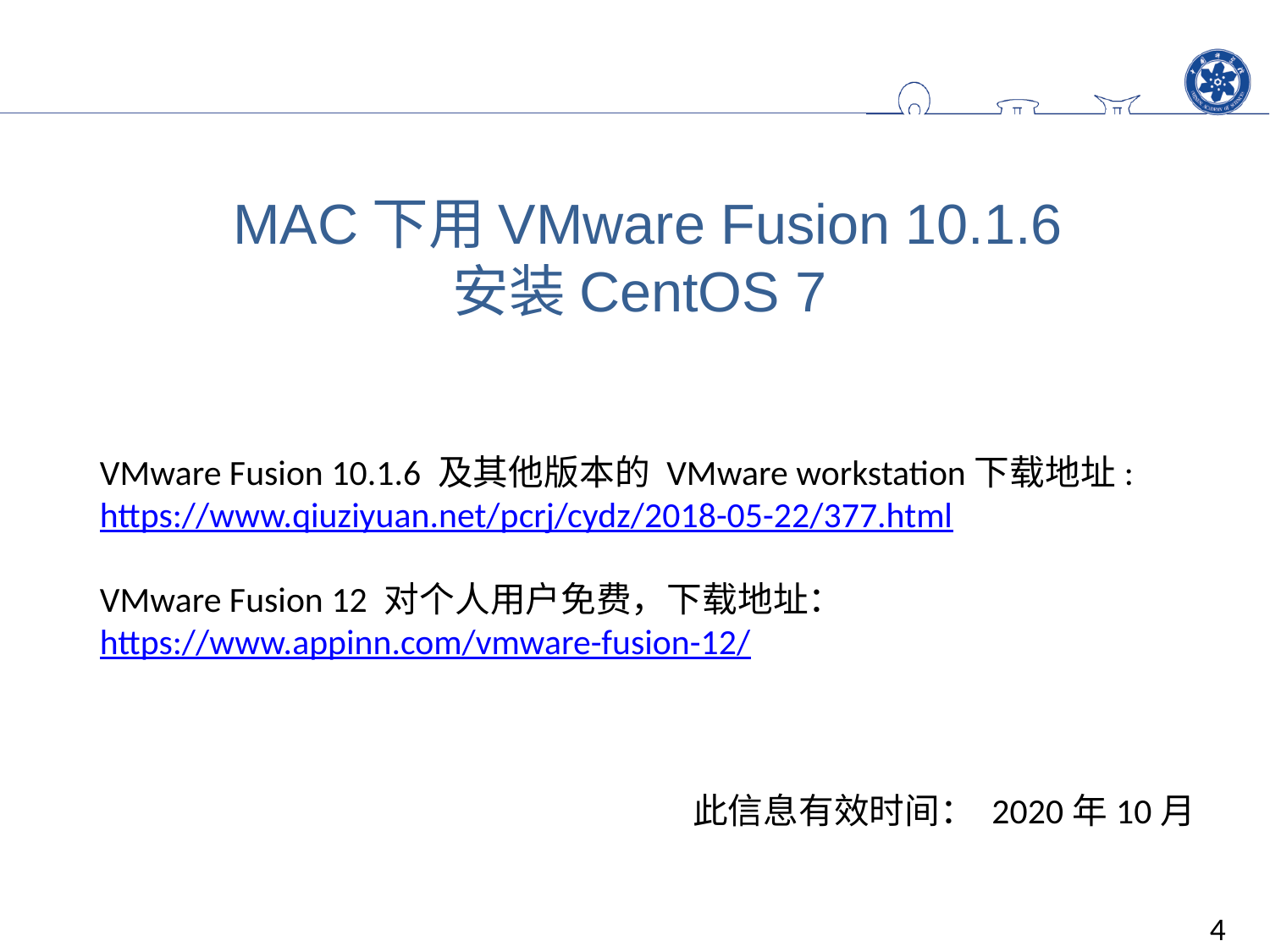

MAC下用VMware Fusion 10.1.6
安装CentOS 7
VMware Fusion 10.1.6 及其他版本的 VMware workstation下载地址:   https://www.qiuziyuan.net/pcrj/cydz/2018-05-22/377.html

VMware Fusion 12 对个人用户免费，下载地址：
https://www.appinn.com/vmware-fusion-12/

此信息有效时间： 2020年10月
4